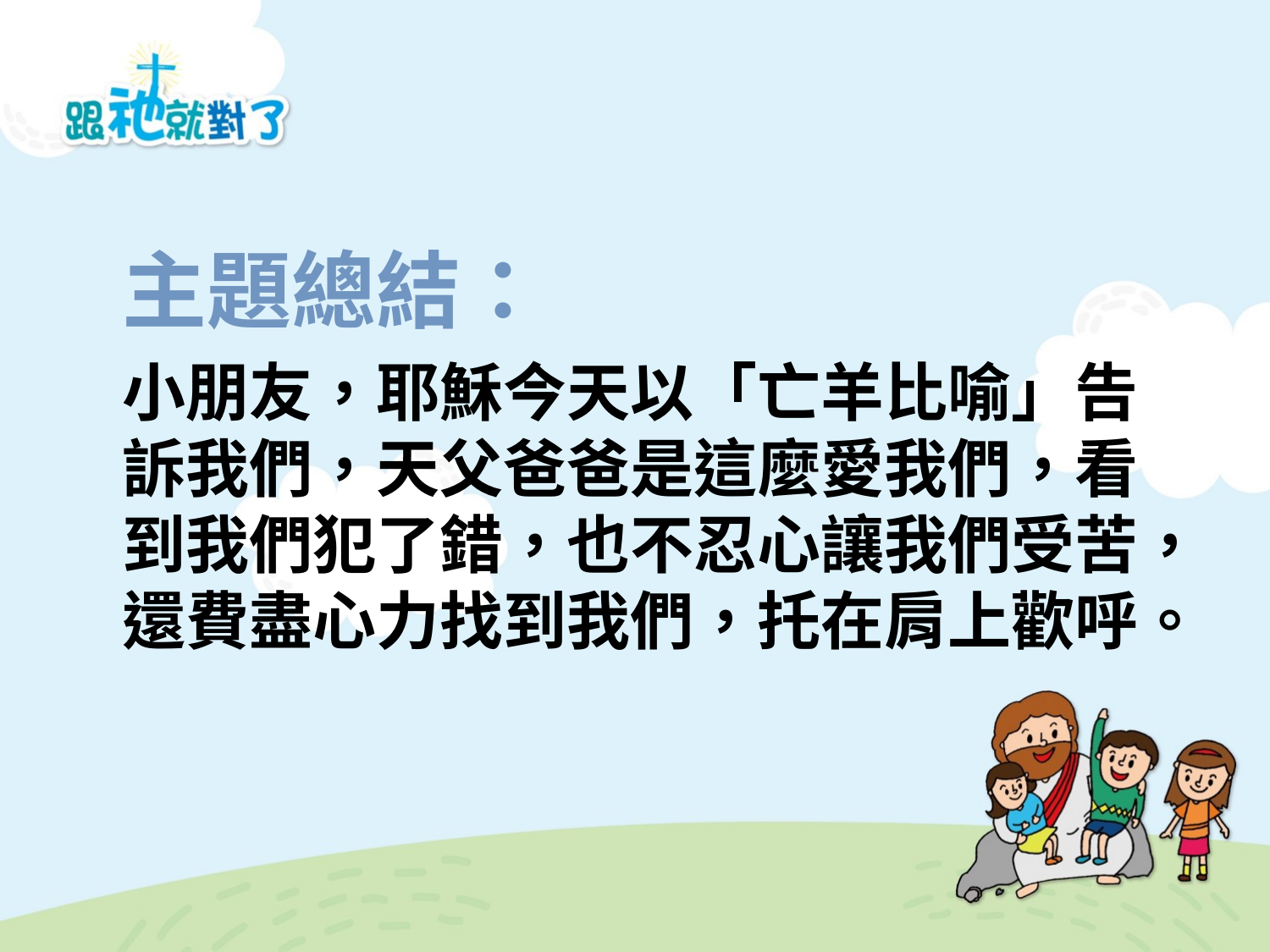

主題總結：
小朋友，耶穌今天以「亡羊比喻」告訴我們，天父爸爸是這麼愛我們，看到我們犯了錯，也不忍心讓我們受苦，還費盡心力找到我們，托在肩上歡呼。